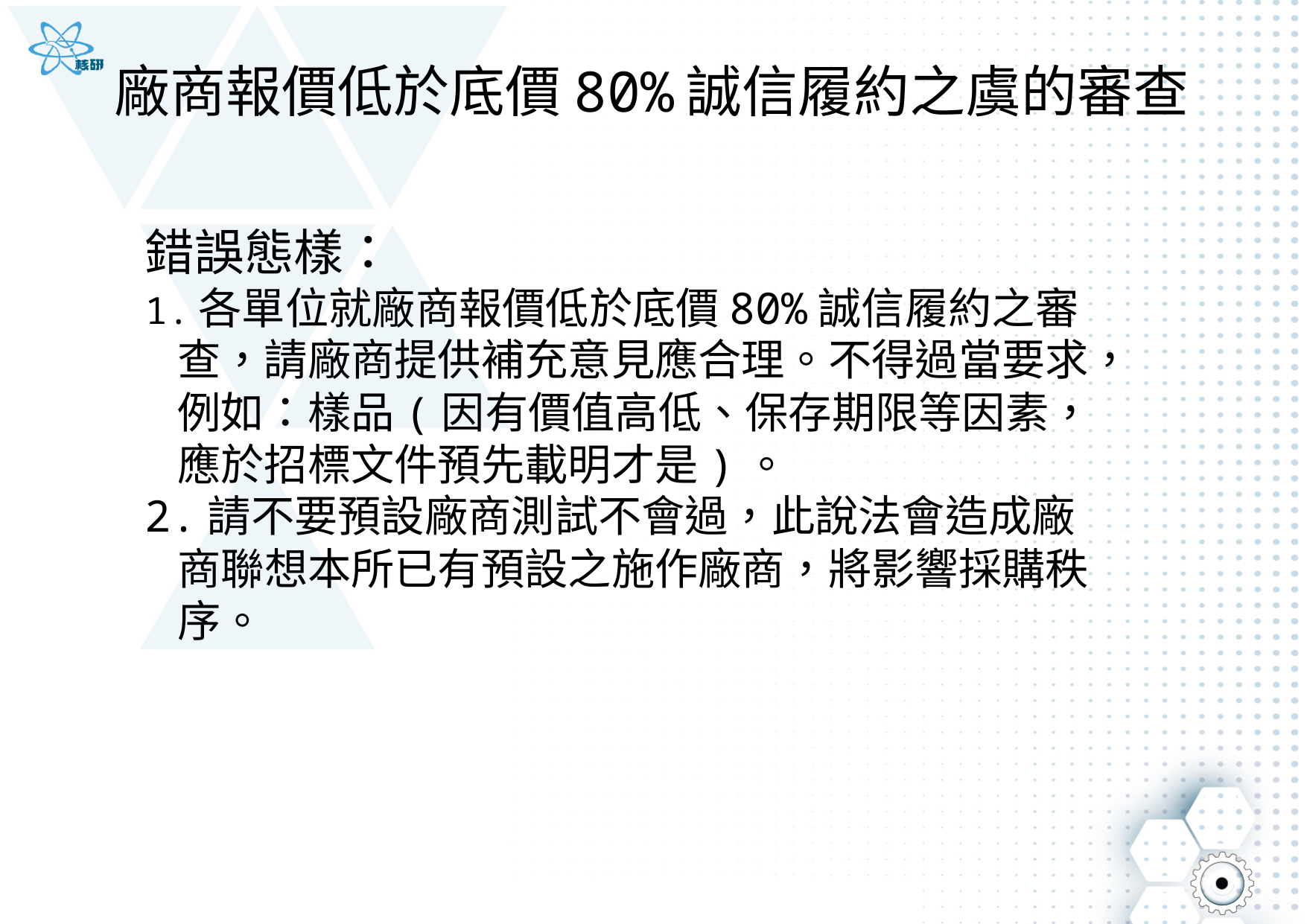

# 廠商報價低於底價80%誠信履約之虞的審查
錯誤態樣：
1.各單位就廠商報價低於底價80%誠信履約之審查，請廠商提供補充意見應合理。不得過當要求，例如：樣品(因有價值高低、保存期限等因素，應於招標文件預先載明才是)。
2.請不要預設廠商測試不會過，此說法會造成廠商聯想本所已有預設之施作廠商，將影響採購秩序。